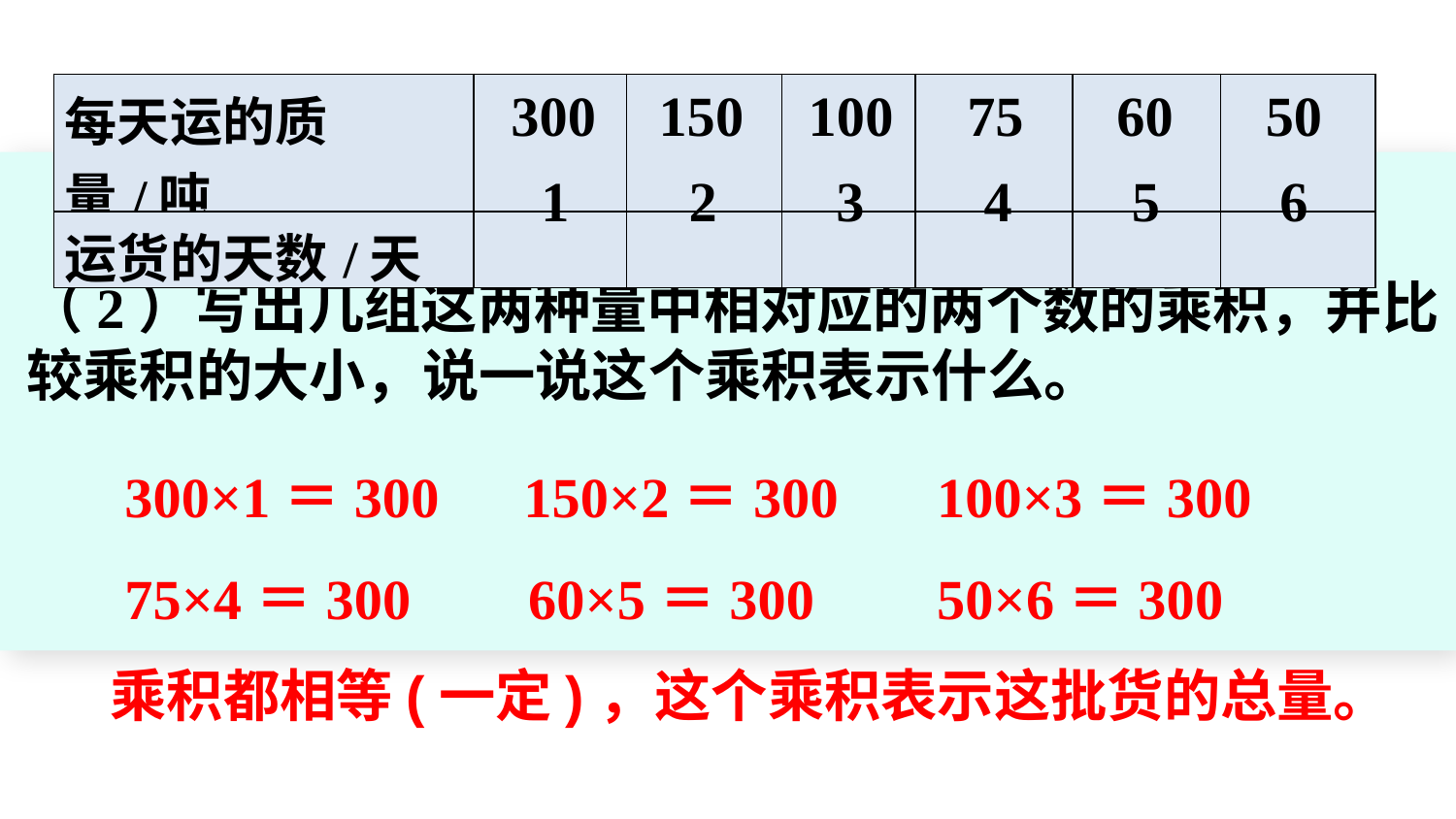

300
150
100
75
60
50
| 每天运的质量/吨 |  |  |  |  |  |  |
| --- | --- | --- | --- | --- | --- | --- |
| 运货的天数/天 |  |  |  |  |  |  |
1
2
3
4
5
6
（2）写出几组这两种量中相对应的两个数的乘积，并比
较乘积的大小，说一说这个乘积表示什么。
300×1＝300      150×2＝300	      100×3＝300     75×4＝300	        60×5＝300	      50×6＝300
www.youyi100.com
乘积都相等(一定)，这个乘积表示这批货的总量。